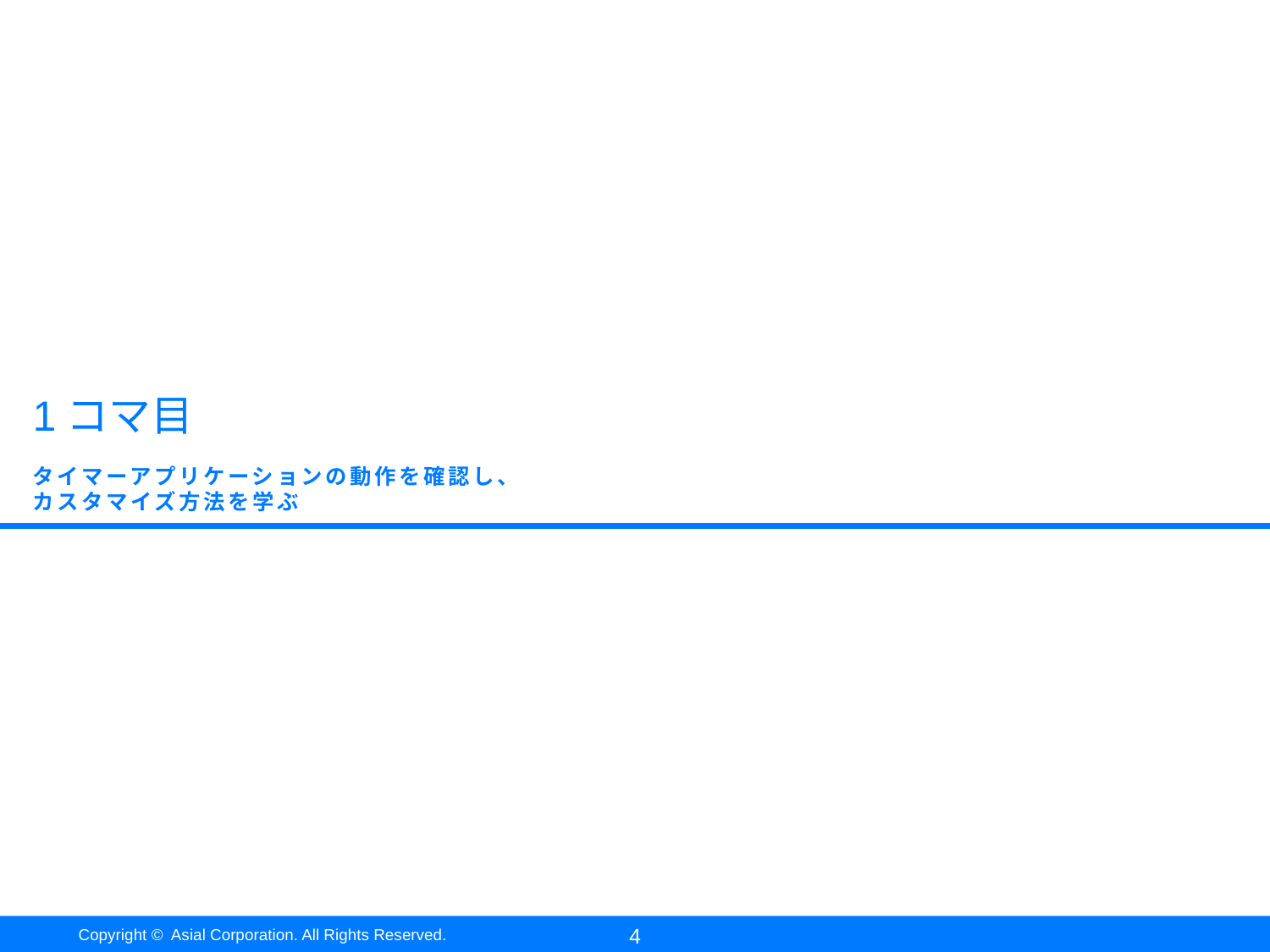

1コマ目
# タイマーアプリケーションの動作を確認し、 カスタマイズ方法を学ぶ
4